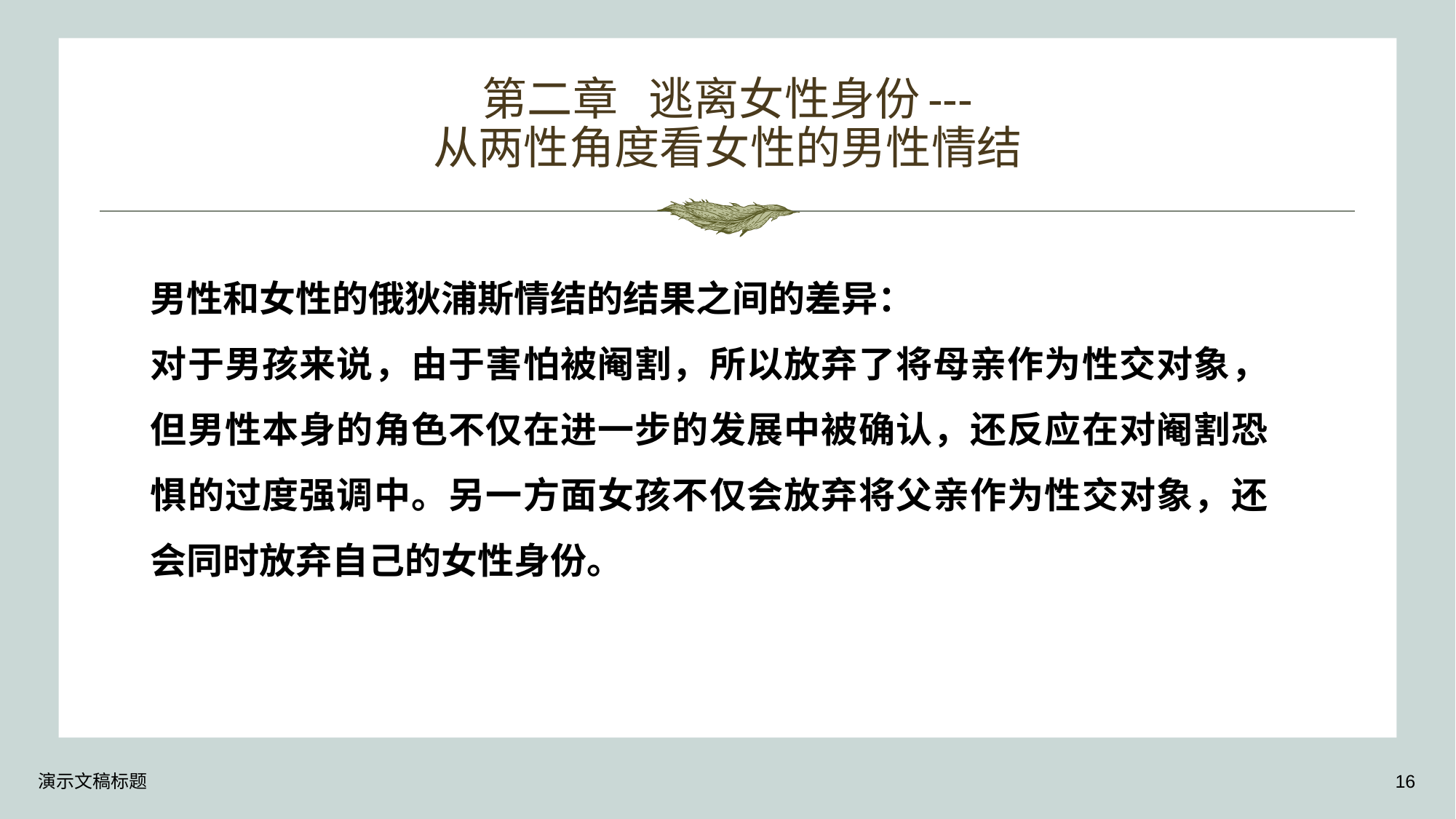

# 第二章   逃离女性身份--- 从两性角度看女性的男性情结
男性和女性的俄狄浦斯情结的结果之间的差异：
对于男孩来说，由于害怕被阉割，所以放弃了将母亲作为性交对象，但男性本身的角色不仅在进一步的发展中被确认，还反应在对阉割恐惧的过度强调中。另一方面女孩不仅会放弃将父亲作为性交对象，还会同时放弃自己的女性身份。
演示文稿标题
16